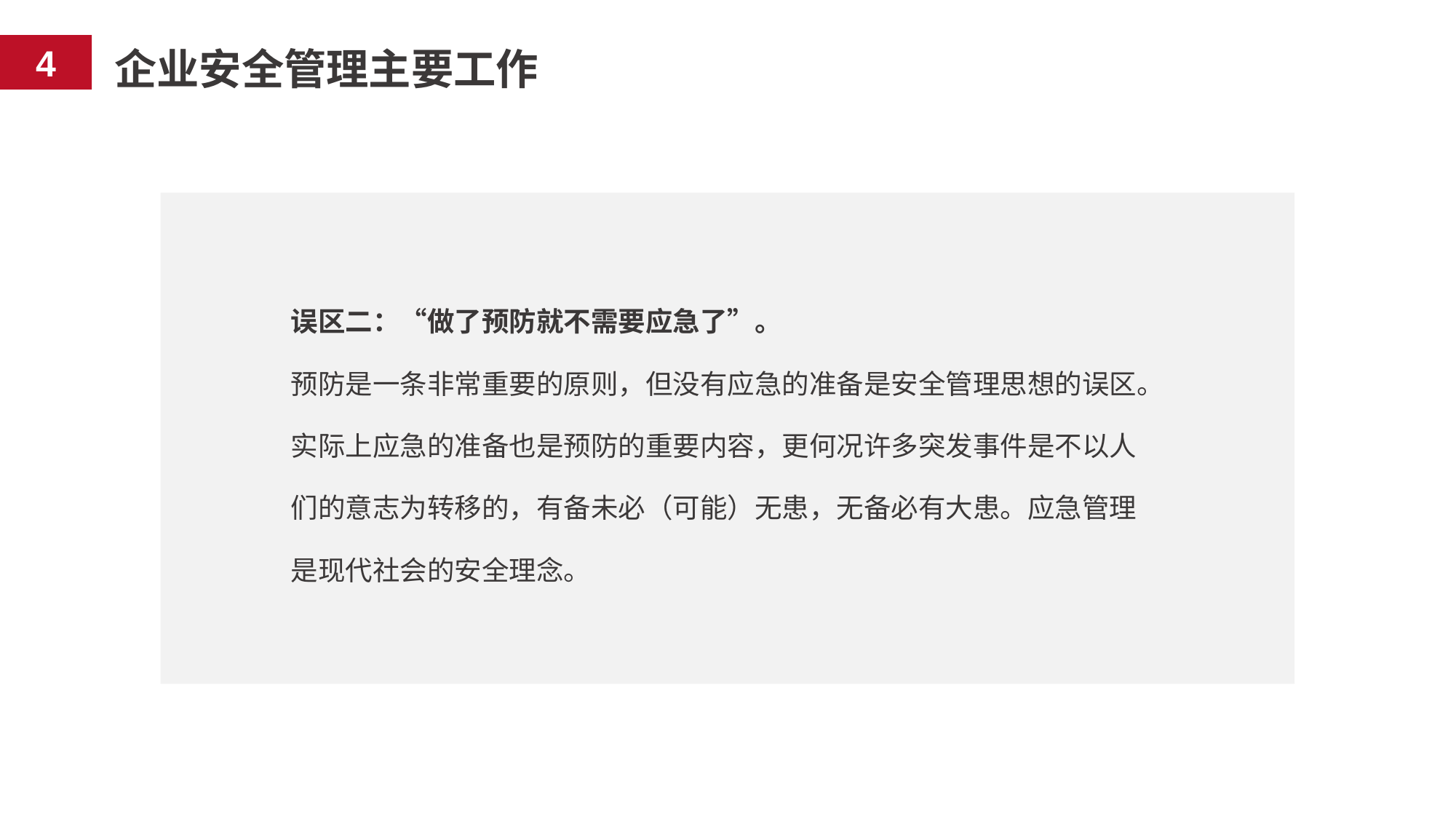

4
企业安全管理主要工作

误区二：“做了预防就不需要应急了”。
预防是一条非常重要的原则，但没有应急的准备是安全管理思想的误区。实际上应急的准备也是预防的重要内容，更何况许多突发事件是不以人们的意志为转移的，有备未必（可能）无患，无备必有大患。应急管理是现代社会的安全理念。